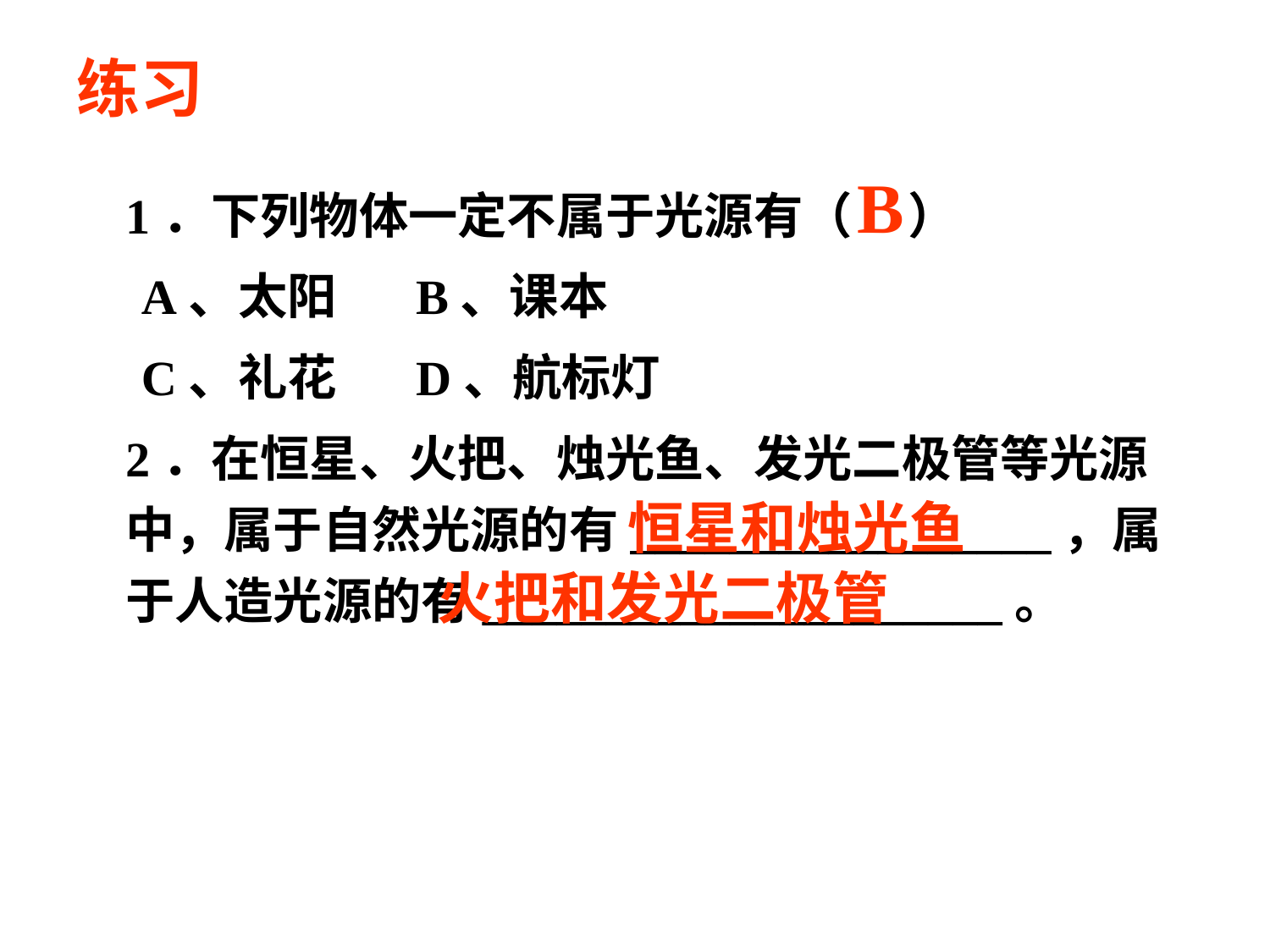

# 练习
B
1．下列物体一定不属于光源有（     ）
A、太阳      B、课本
C、礼花      D、航标灯
2．在恒星、火把、烛光鱼、发光二极管等光源  中，属于自然光源的有_________________，属于人造光源的有_____________________。
恒星和烛光鱼
火把和发光二极管